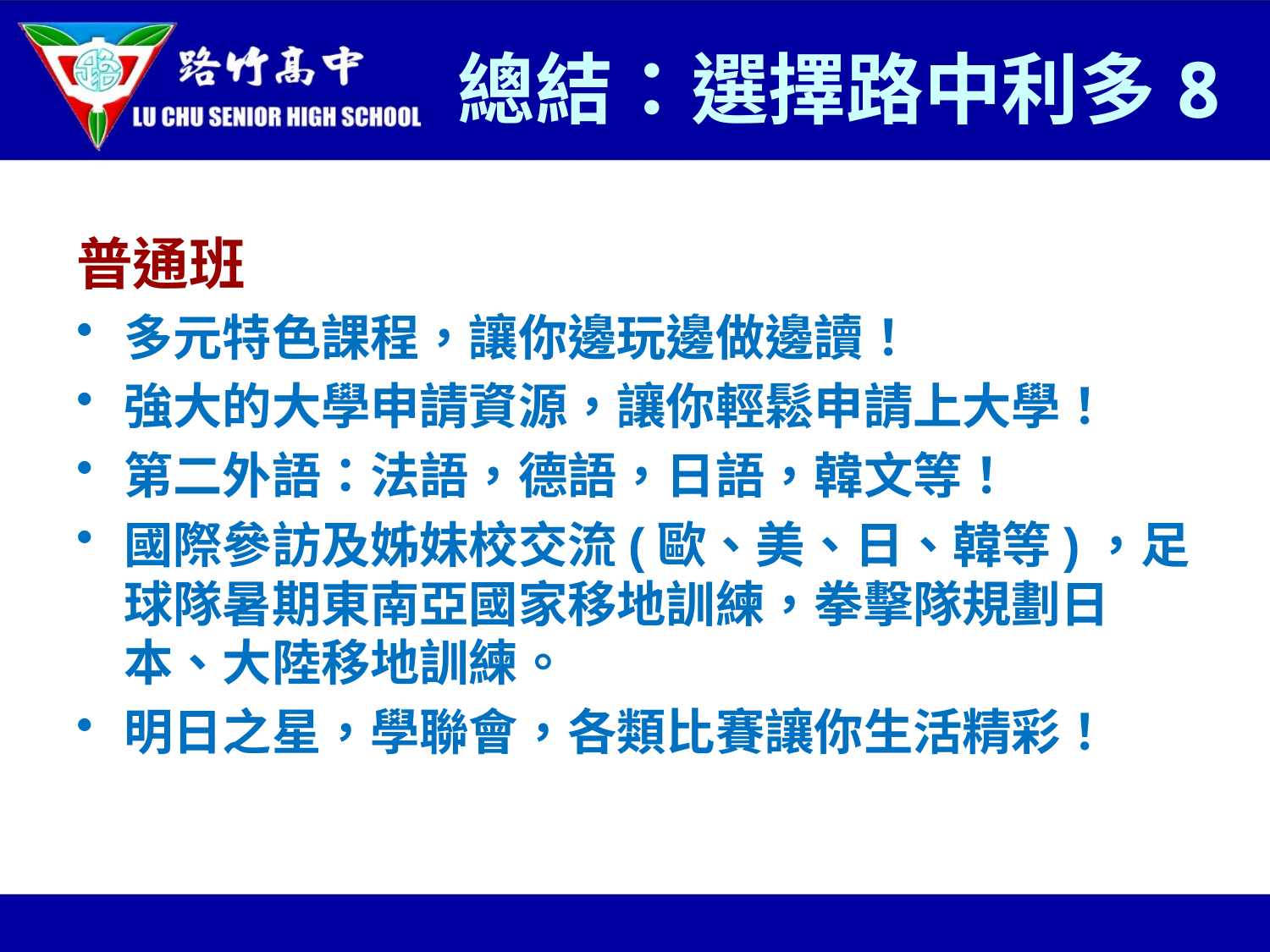

# 總結：選擇路中利多8
普通班
多元特色課程，讓你邊玩邊做邊讀！
強大的大學申請資源，讓你輕鬆申請上大學！
第二外語：法語，德語，日語，韓文等！
國際參訪及姊妹校交流(歐、美、日、韓等)，足球隊暑期東南亞國家移地訓練，拳擊隊規劃日本、大陸移地訓練。
明日之星，學聯會，各類比賽讓你生活精彩！